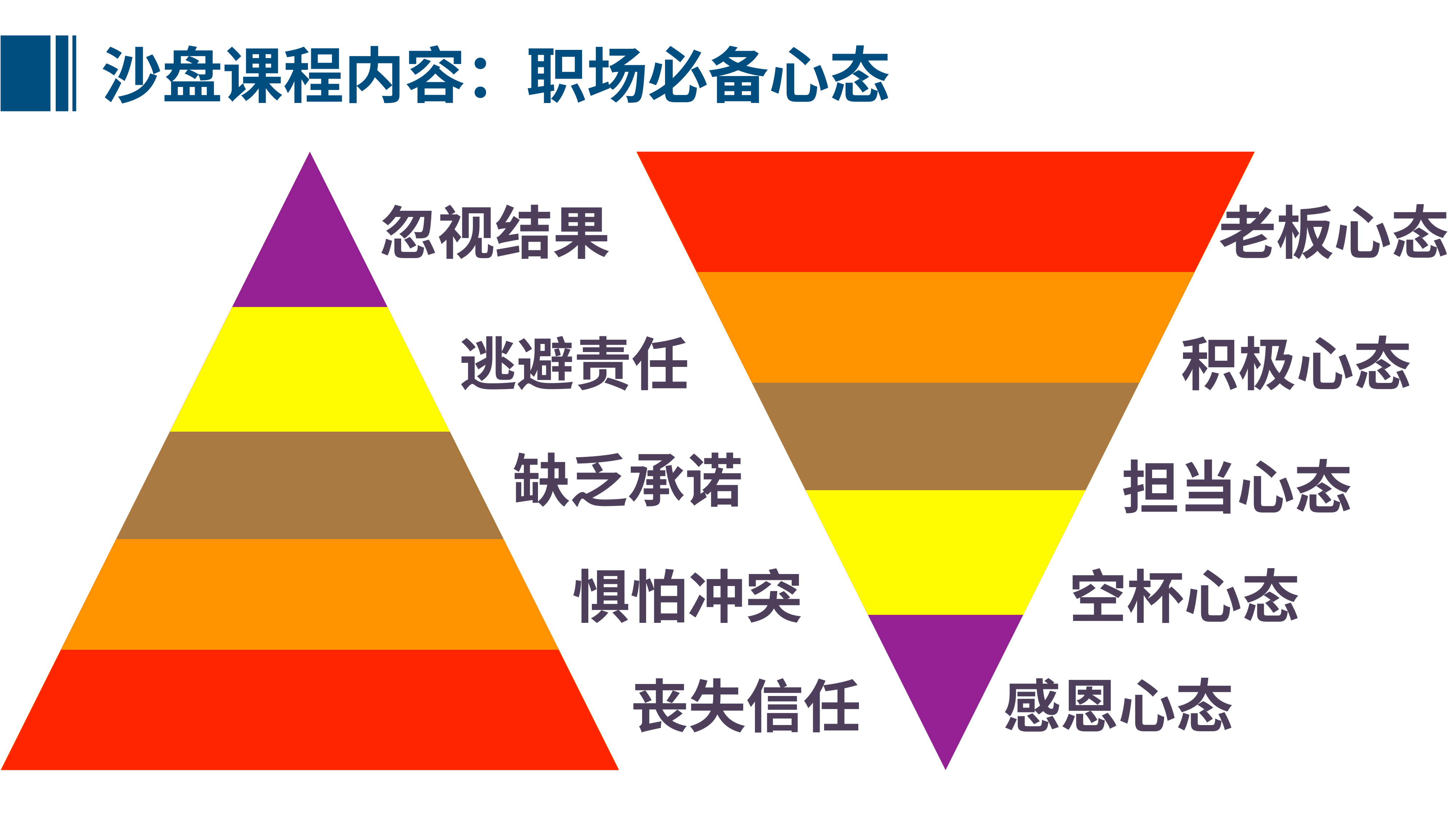

沙盘课程内容：职场必备心态

忽视结果
逃避责任
缺乏承诺
惧怕冲突
丧失信任

老板心态
积极心态
担当心态
空杯心态
感恩心态